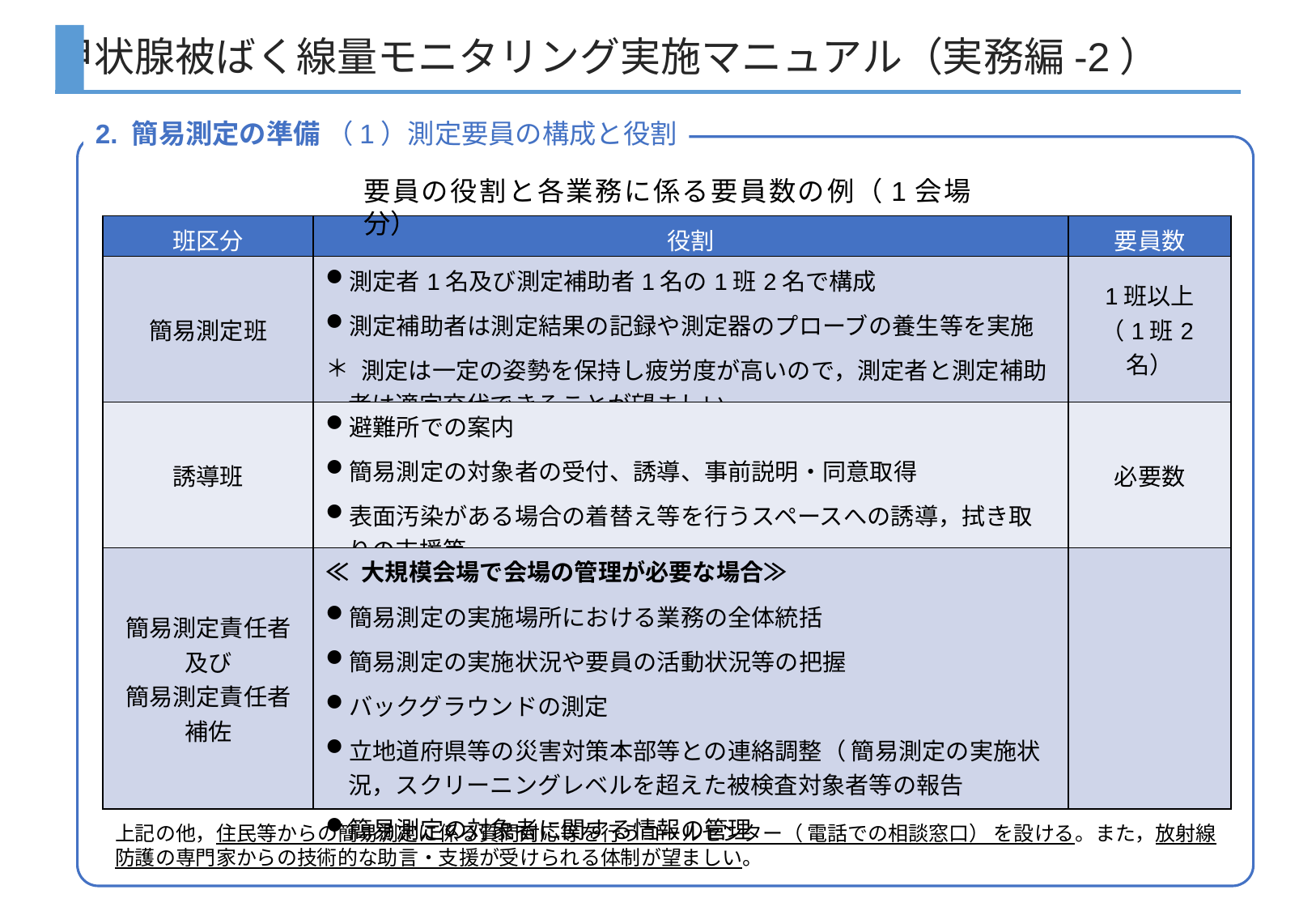

甲状腺被ばく線量モニタリング実施マニュアル（実務編-2）
2. 簡易測定の準備 （1）測定要員の構成と役割

要員の役割と各業務に係る要員数の例（1会場分）
| 班区分 | 役割 | 要員数 |
| --- | --- | --- |
| 簡易測定班 | 測定者1名及び測定補助者1名の1班2名で構成 測定補助者は測定結果の記録や測定器のプローブの養生等を実施 測定は一定の姿勢を保持し疲労度が高いので，測定者と測定補助者は適宜交代できることが望ましい。 | 1班以上 （1班2名） |
| 誘導班 | 避難所での案内 簡易測定の対象者の受付、誘導、事前説明・同意取得 表面汚染がある場合の着替え等を行うスペースへの誘導，拭き取りの支援等 | 必要数 |
| 簡易測定責任者 及び 簡易測定責任者補佐 | ≪ 大規模会場で会場の管理が必要な場合≫ 簡易測定の実施場所における業務の全体統括 簡易測定の実施状況や要員の活動状況等の把握 バックグラウンドの測定 立地道府県等の災害対策本部等との連絡調整（ 簡易測定の実施状況，スクリーニングレベルを超えた被検査対象者等の報告 簡易測定の対象者に関する情報の管理 |  |
上記の他，住民等からの簡易測定に係る質問対応等を行うコールセンター（ 電話での相談窓口） を設ける。また，放射線防護の専門家からの技術的な助言・支援が受けられる体制が望ましい。